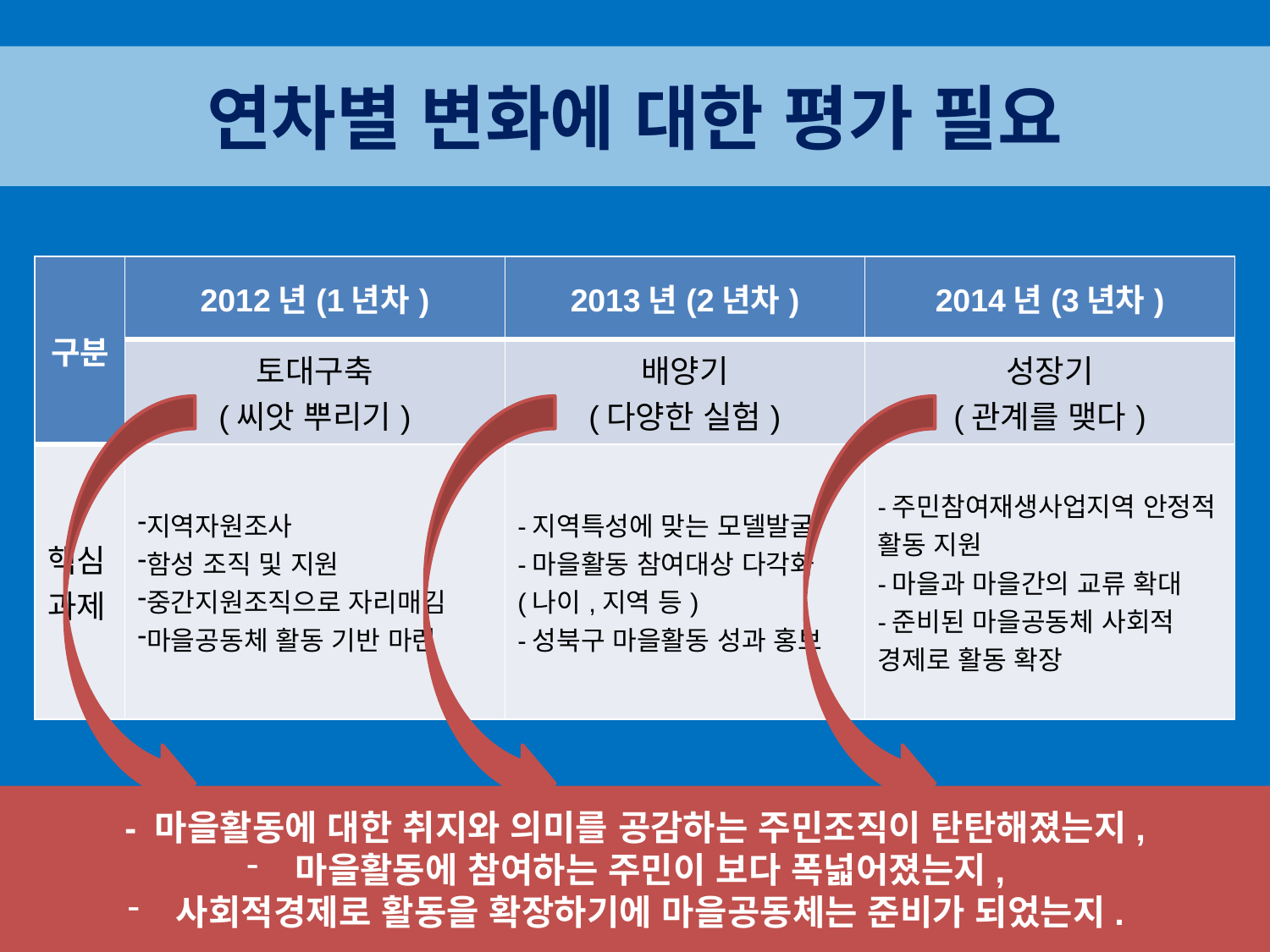

연차별 변화에 대한 평가 필요
| 구분 | 2012년(1년차) | 2013년(2년차) | 2014년(3년차) |
| --- | --- | --- | --- |
|  | 토대구축 (씨앗 뿌리기) | 배양기 (다양한 실험) | 성장기 (관계를 맺다) |
| 핵심과제 | 지역자원조사 함성 조직 및 지원 중간지원조직으로 자리매김 마을공동체 활동 기반 마련 | -지역특성에 맞는 모델발굴 -마을활동 참여대상 다각화(나이,지역 등) -성북구 마을활동 성과 홍보 | -주민참여재생사업지역 안정적 활동 지원 -마을과 마을간의 교류 확대 -준비된 마을공동체 사회적 경제로 활동 확장 |

- 마을활동에 대한 취지와 의미를 공감하는 주민조직이 탄탄해졌는지,
 마을활동에 참여하는 주민이 보다 폭넓어졌는지,
 사회적경제로 활동을 확장하기에 마을공동체는 준비가 되었는지.